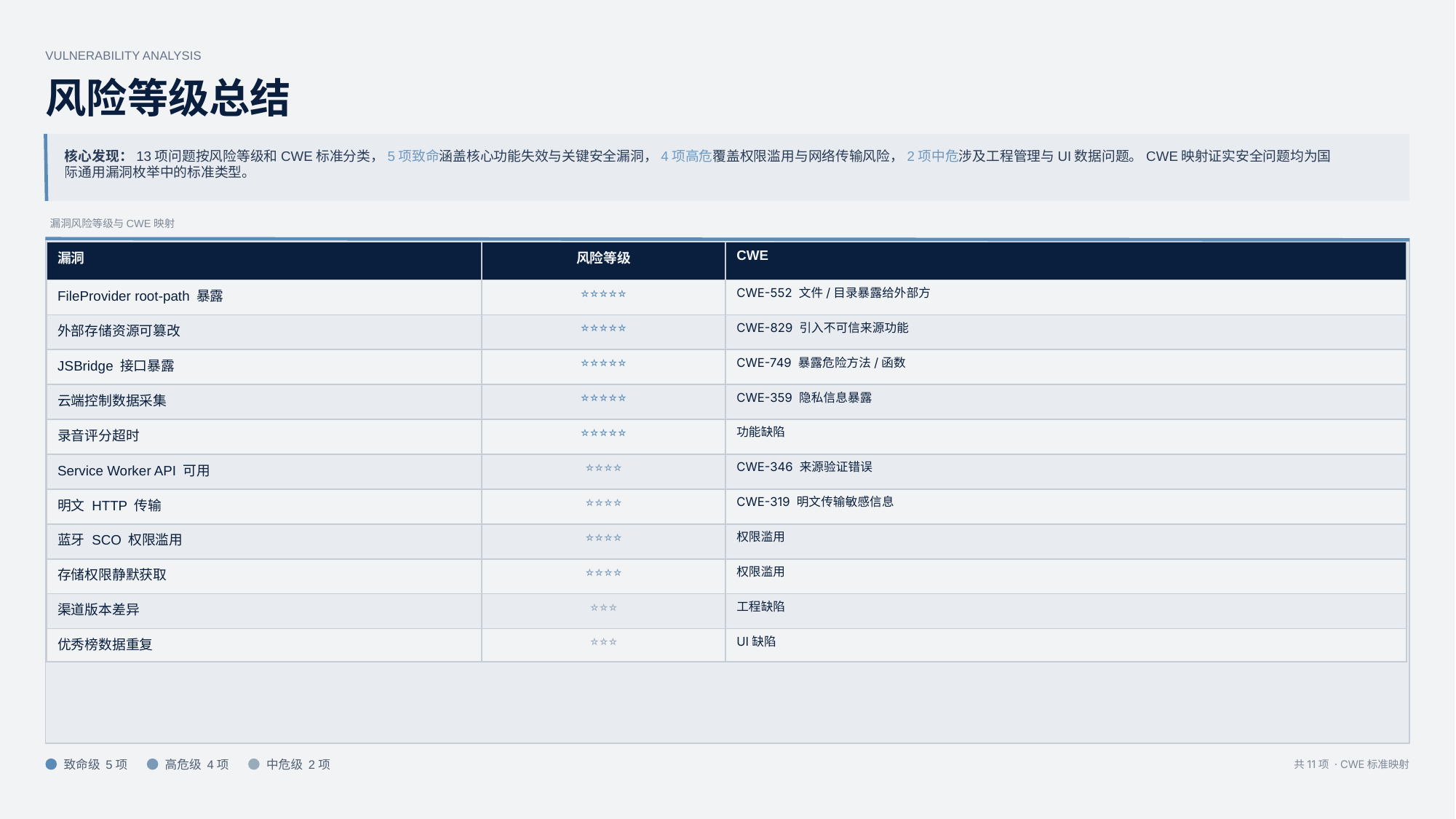

VULNERABILITY ANALYSIS
风险等级总结

核心发现：13项问题按风险等级和CWE标准分类，5项致命涵盖核心功能失效与关键安全漏洞，4项高危覆盖权限滥用与网络传输风险，2项中危涉及工程管理与UI数据问题。CWE映射证实安全问题均为国
际通用漏洞枚举中的标准类型。
漏洞风险等级与CWE映射

| 漏洞 | 风险等级 | CWE |
| --- | --- | --- |
| FileProvider root-path 暴露 | ⭐⭐⭐⭐⭐ | CWE-552 文件/目录暴露给外部方 |
| 外部存储资源可篡改 | ⭐⭐⭐⭐⭐ | CWE-829 引入不可信来源功能 |
| JSBridge 接口暴露 | ⭐⭐⭐⭐⭐ | CWE-749 暴露危险方法/函数 |
| 云端控制数据采集 | ⭐⭐⭐⭐⭐ | CWE-359 隐私信息暴露 |
| 录音评分超时 | ⭐⭐⭐⭐⭐ | 功能缺陷 |
| Service Worker API 可用 | ⭐⭐⭐⭐ | CWE-346 来源验证错误 |
| 明文 HTTP 传输 | ⭐⭐⭐⭐ | CWE-319 明文传输敏感信息 |
| 蓝牙 SCO 权限滥用 | ⭐⭐⭐⭐ | 权限滥用 |
| 存储权限静默获取 | ⭐⭐⭐⭐ | 权限滥用 |
| 渠道版本差异 | ⭐⭐⭐ | 工程缺陷 |
| 优秀榜数据重复 | ⭐⭐⭐ | UI缺陷 |
致命级 5项
高危级 4项
中危级 2项
共11项 · CWE标准映射